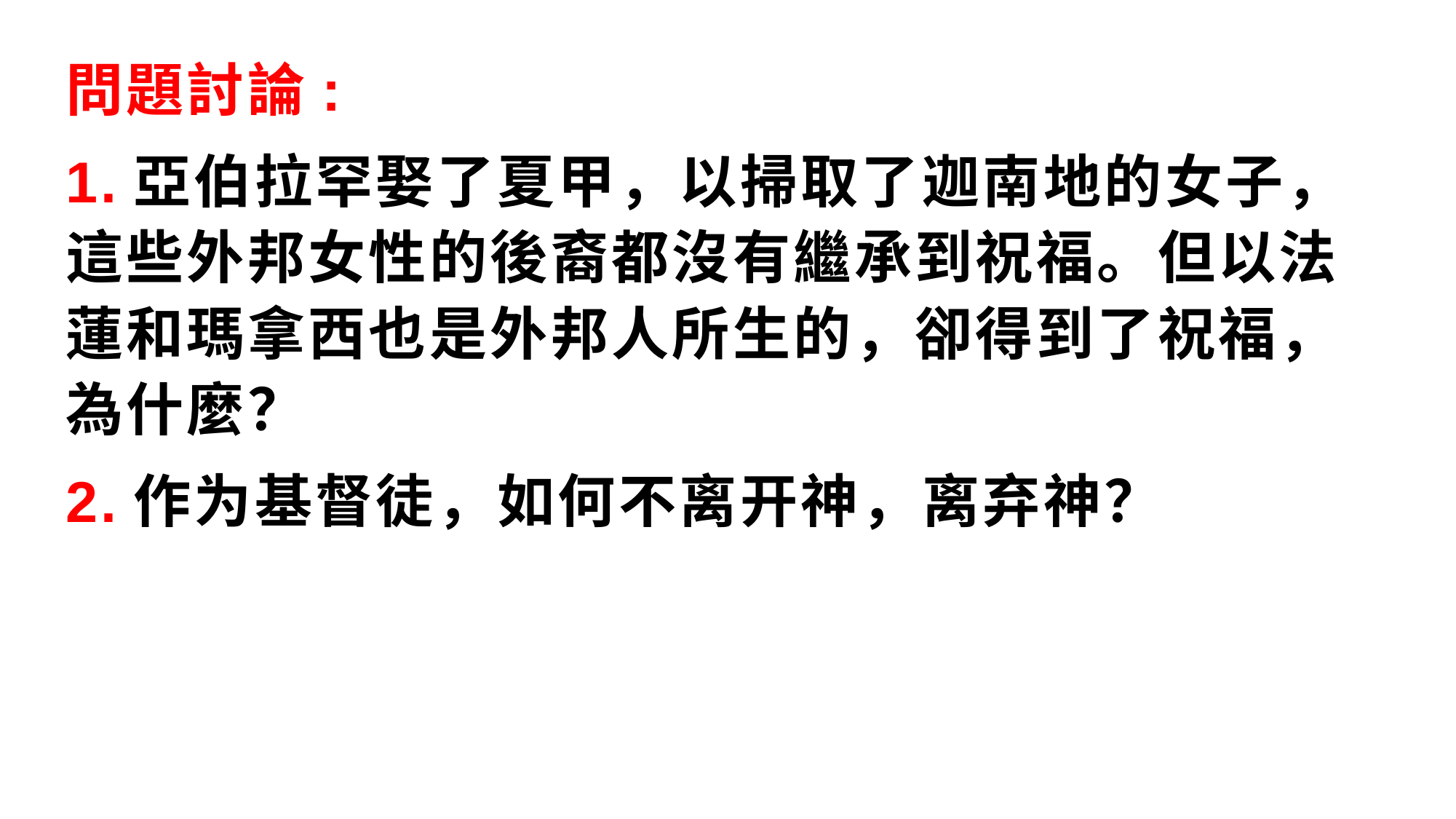

問題討論:
1.亞伯拉罕娶了夏甲，以掃取了迦南地的女子，這些外邦女性的後裔都沒有繼承到祝福。但以法蓮和瑪拿西也是外邦人所生的，卻得到了祝福，為什麼？
2.作为基督徒，如何不离开神，离弃神？